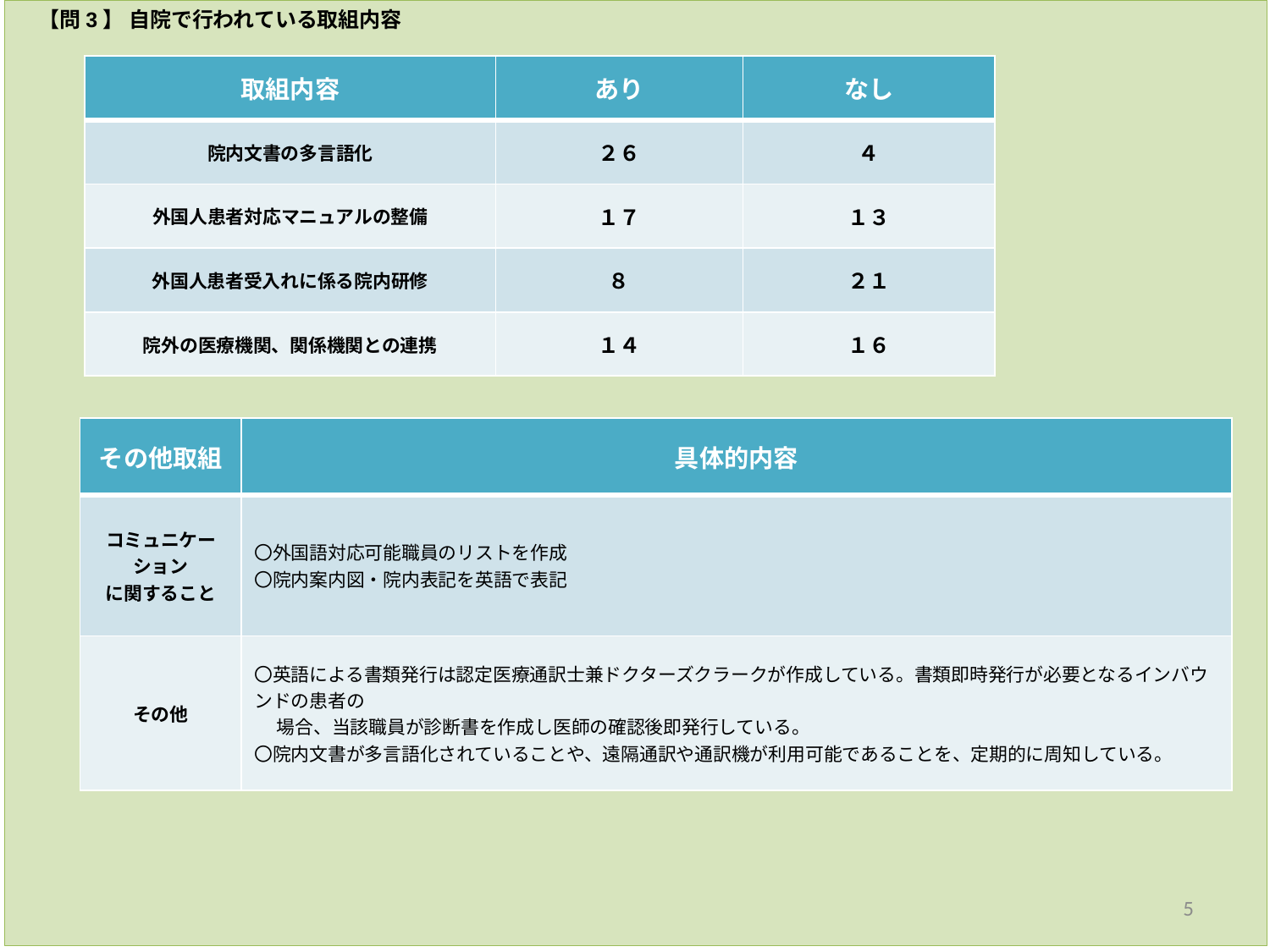

【問3】 自院で行われている取組内容

| 取組内容 | あり | なし |
| --- | --- | --- |
| 院内文書の多言語化 | ２６ | ４ |
| 外国人患者対応マニュアルの整備 | １７ | １３ |
| 外国人患者受入れに係る院内研修 | ８ | ２１ |
| 院外の医療機関、関係機関との連携 | １４ | １６ |
| その他取組 | 具体的内容 |
| --- | --- |
| コミュニケーション に関すること | 〇外国語対応可能職員のリストを作成 〇院内案内図・院内表記を英語で表記 |
| その他 | 〇英語による書類発行は認定医療通訳士兼ドクターズクラークが作成している。書類即時発行が必要となるインバウンドの患者の 　 場合、当該職員が診断書を作成し医師の確認後即発行している。 〇院内文書が多言語化されていることや、遠隔通訳や通訳機が利用可能であることを、定期的に周知している。 |
5